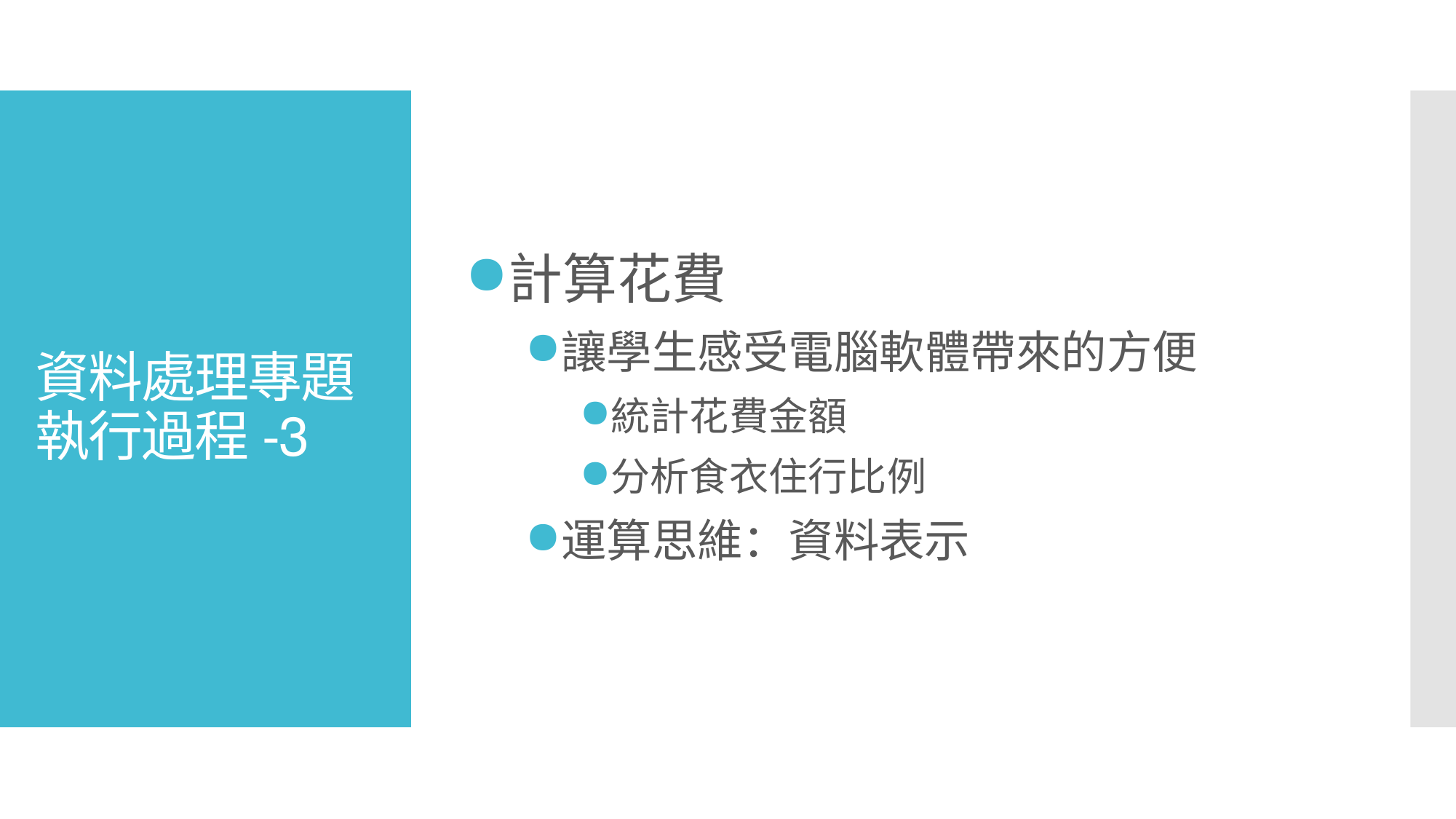

計算花費
讓學生感受電腦軟體帶來的方便
統計花費金額
分析食衣住行比例
運算思維：資料表示
# 資料處理專題
執行過程-3